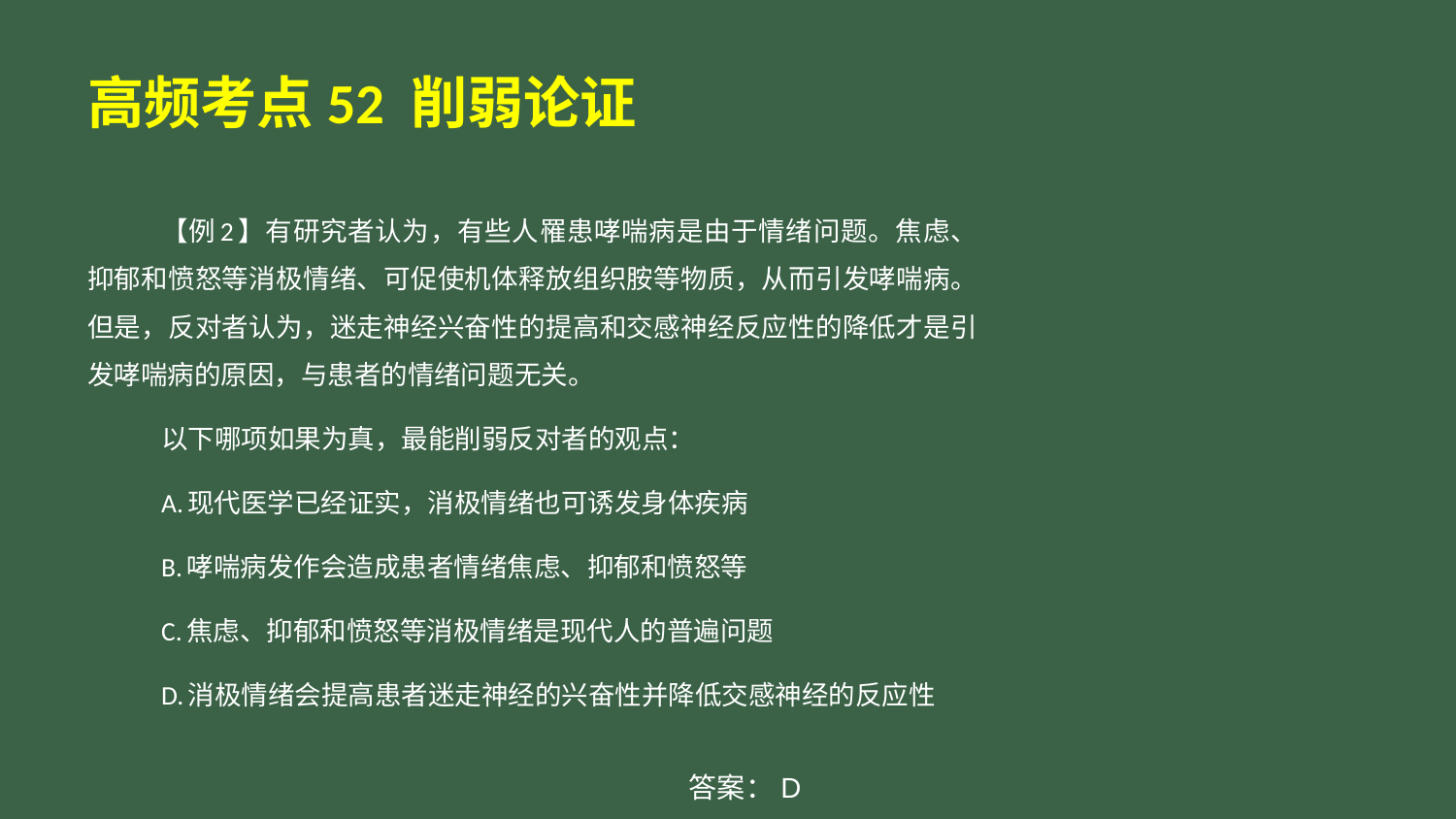

# 高频考点52 削弱论证
【例2】有研究者认为，有些人罹患哮喘病是由于情绪问题。焦虑、抑郁和愤怒等消极情绪、可促使机体释放组织胺等物质，从而引发哮喘病。但是，反对者认为，迷走神经兴奋性的提高和交感神经反应性的降低才是引发哮喘病的原因，与患者的情绪问题无关。
以下哪项如果为真，最能削弱反对者的观点：
A.现代医学已经证实，消极情绪也可诱发身体疾病
B.哮喘病发作会造成患者情绪焦虑、抑郁和愤怒等
C.焦虑、抑郁和愤怒等消极情绪是现代人的普遍问题
D.消极情绪会提高患者迷走神经的兴奋性并降低交感神经的反应性

答案：D